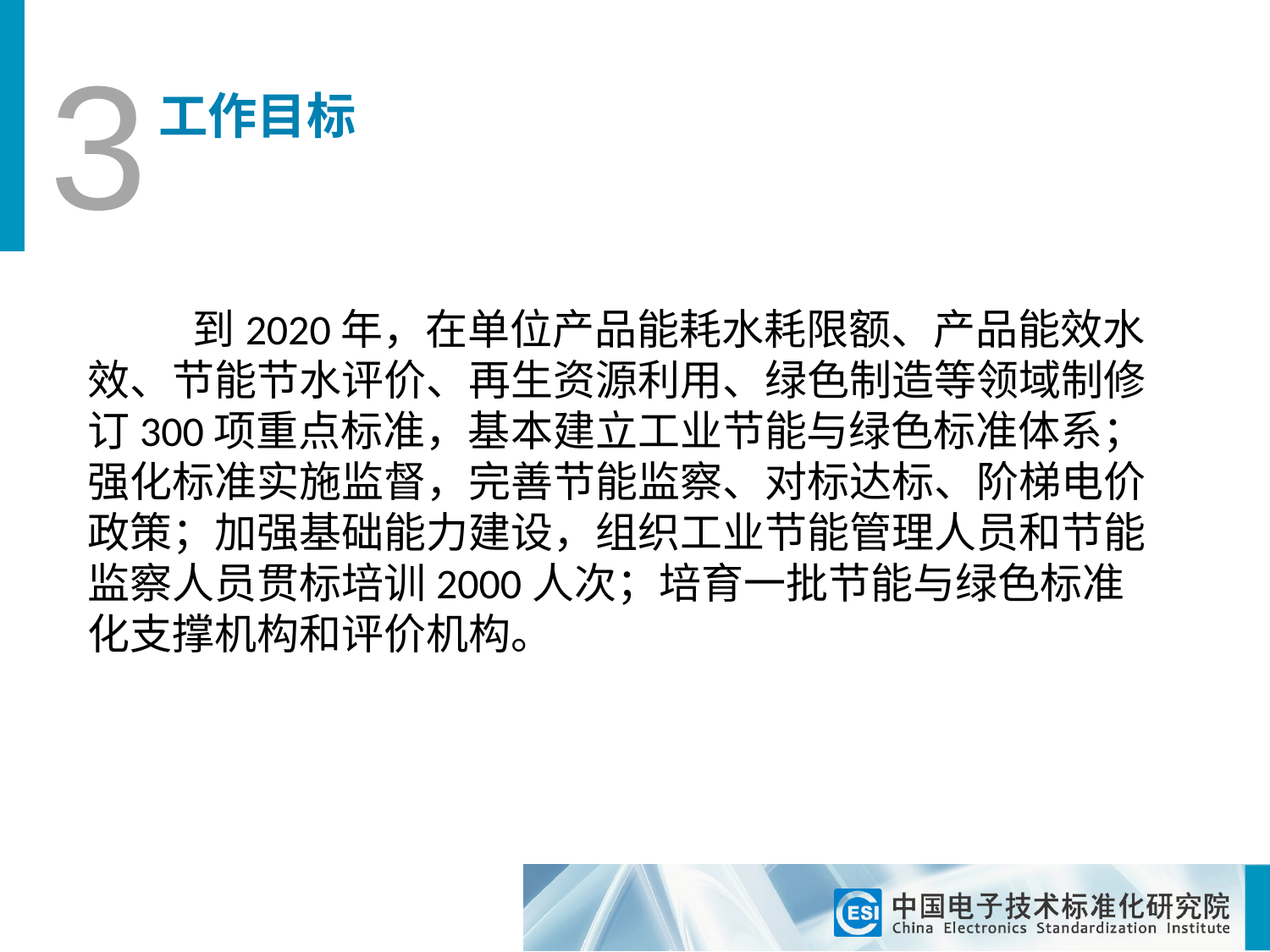

3
工作目标
          到2020年，在单位产品能耗水耗限额、产品能效水效、节能节水评价、再生资源利用、绿色制造等领域制修订300项重点标准，基本建立工业节能与绿色标准体系；强化标准实施监督，完善节能监察、对标达标、阶梯电价政策；加强基础能力建设，组织工业节能管理人员和节能监察人员贯标培训2000人次；培育一批节能与绿色标准化支撑机构和评价机构。